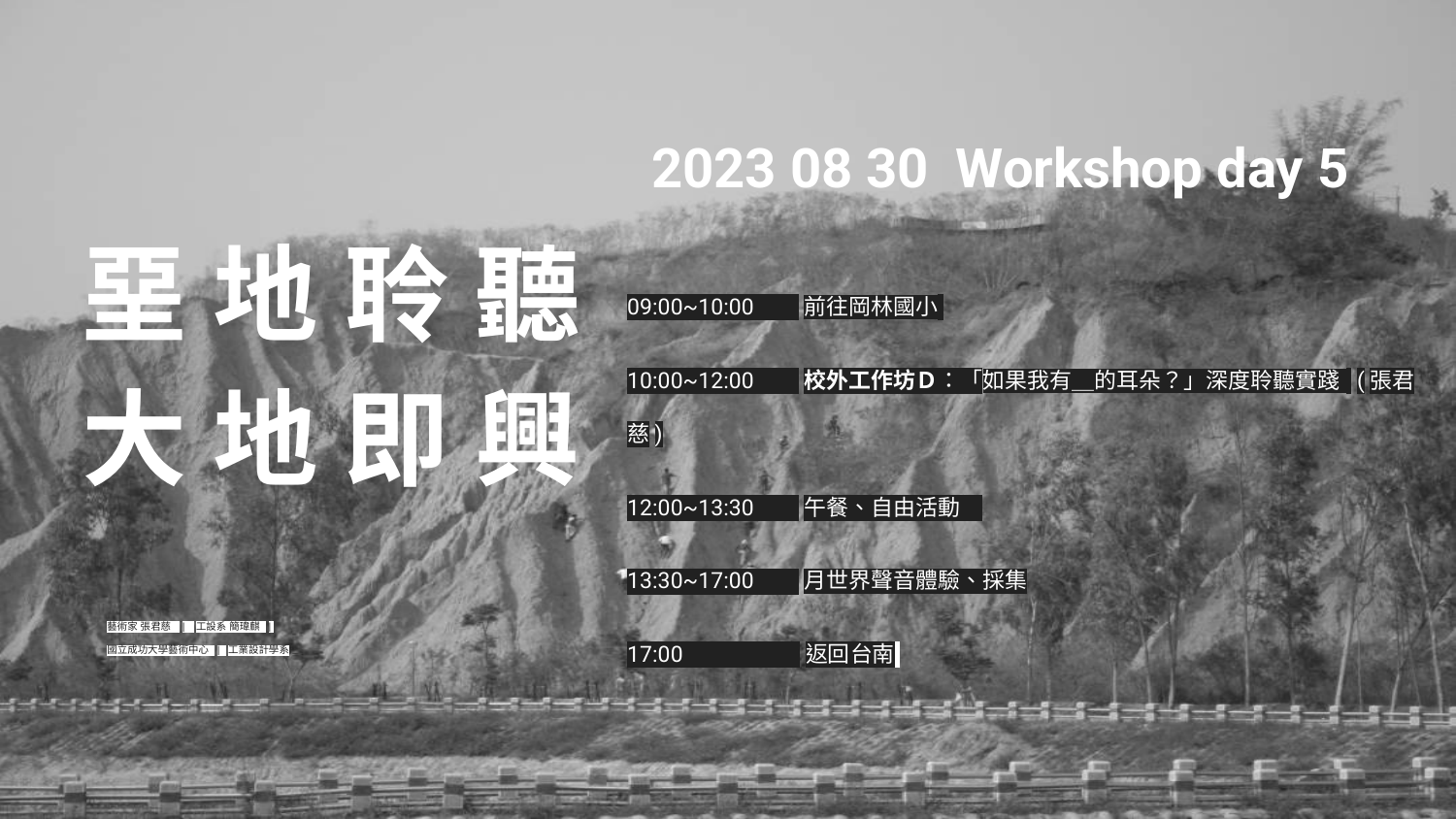

2023 08 30  Workshop day 5
堊 地 聆 聽大 地 即 興
09:00~10:00        前往岡林國小
10:00~12:00        校外工作坊Ｄ：「如果我有＿的耳朵？」深度聆聽實踐  (張君慈)
12:00~13:30        午餐、自由活動
13:30~17:00        月世界聲音體驗、採集
17:00                     返回台南
藝術家 張君慈   |   工設系 簡瑋麒  |

國立成功大學藝術中心  |  工業設計學系